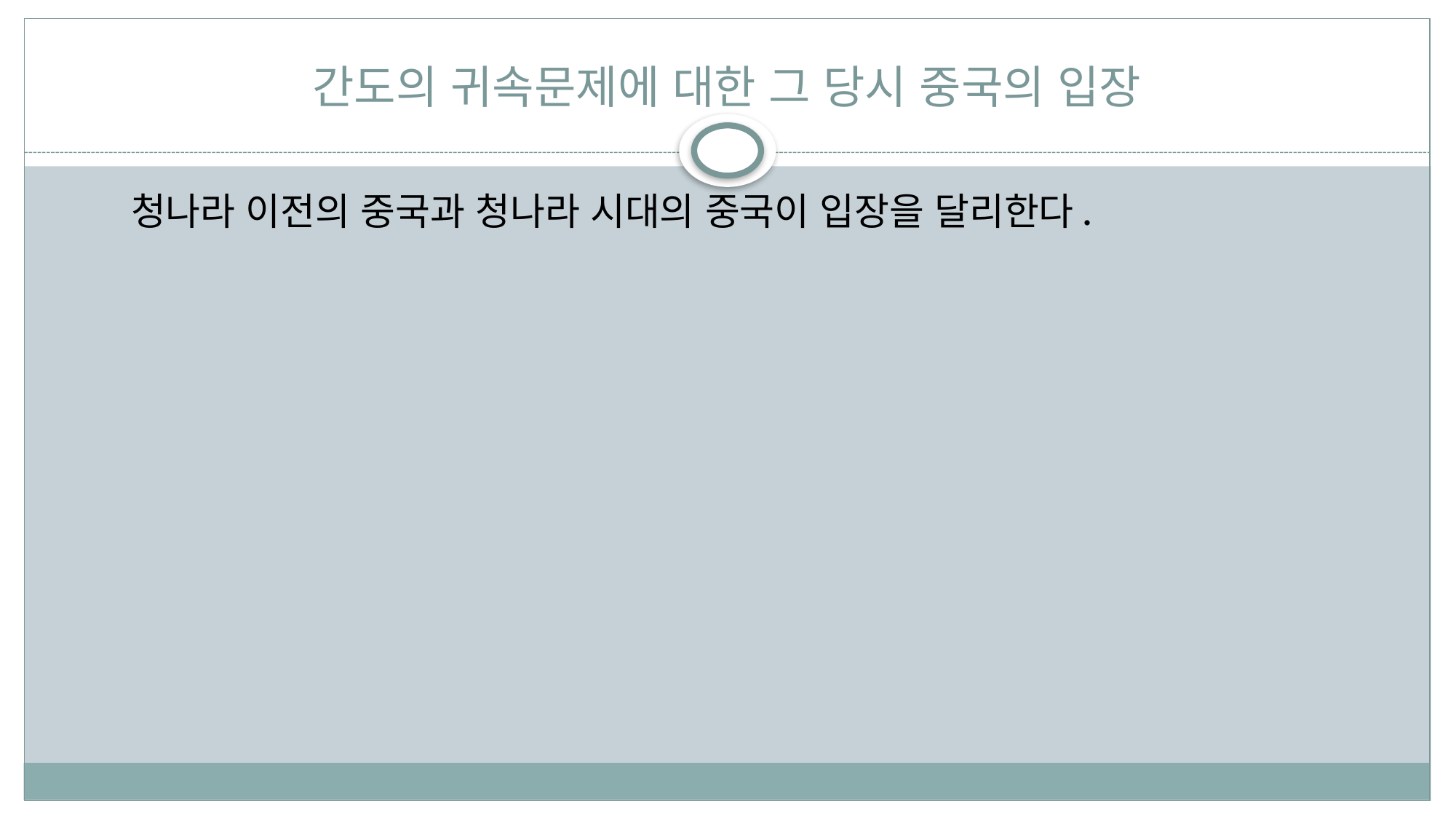

# 간도의 귀속문제에 대한 그 당시 중국의 입장
      청나라 이전의 중국과 청나라 시대의 중국이 입장을 달리한다.